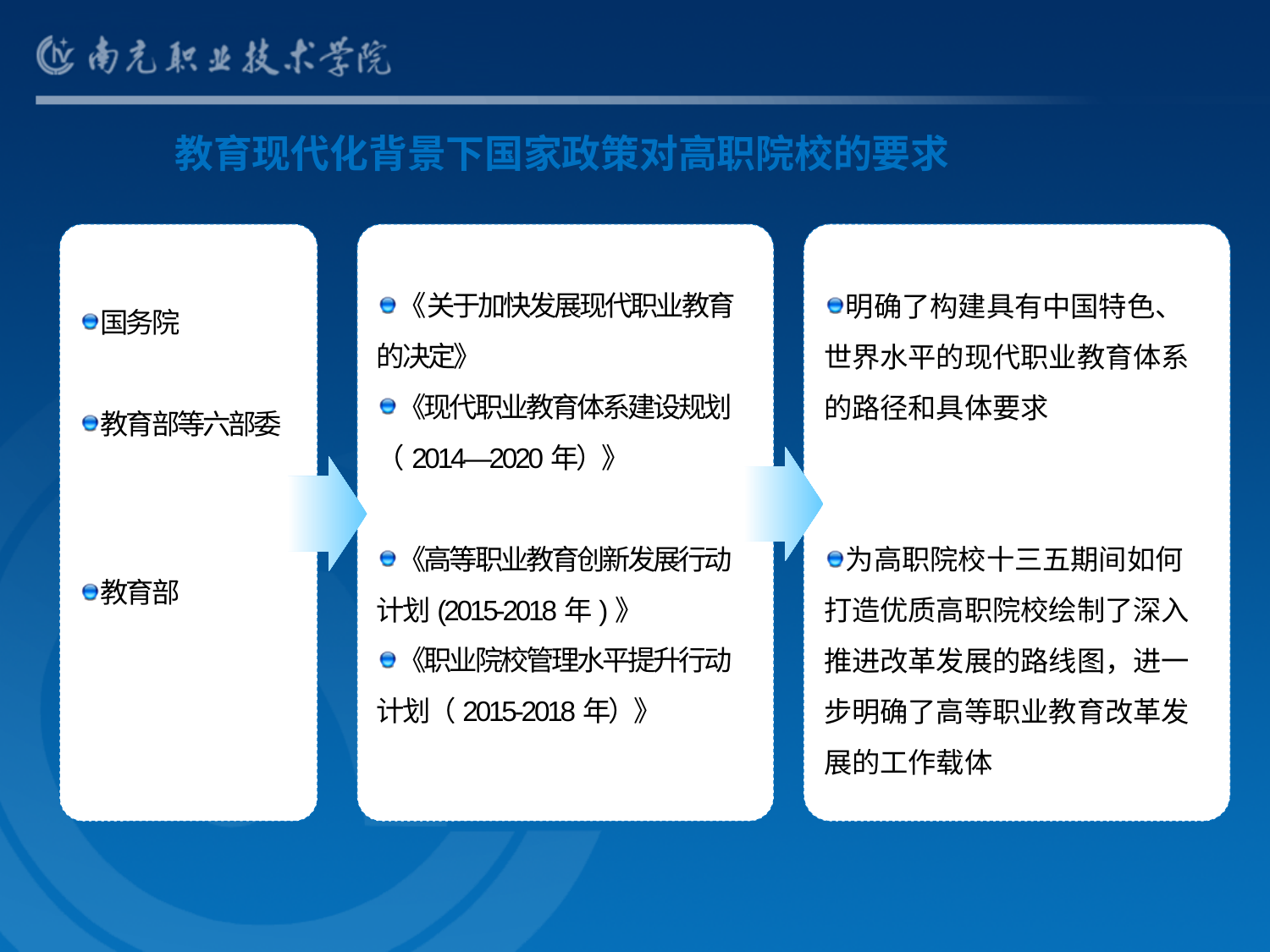

教育现代化背景下国家政策对高职院校的要求

国务院

教育部等六部委

教育部

《关于加快发展现代职业教育的决定》
《现代职业教育体系建设规划（2014—2020年）》

《高等职业教育创新发展行动计划(2015-2018年)》
《职业院校管理水平提升行动计划（2015-2018年）》

明确了构建具有中国特色、世界水平的现代职业教育体系的路径和具体要求

为高职院校十三五期间如何打造优质高职院校绘制了深入推进改革发展的路线图，进一步明确了高等职业教育改革发展的工作载体